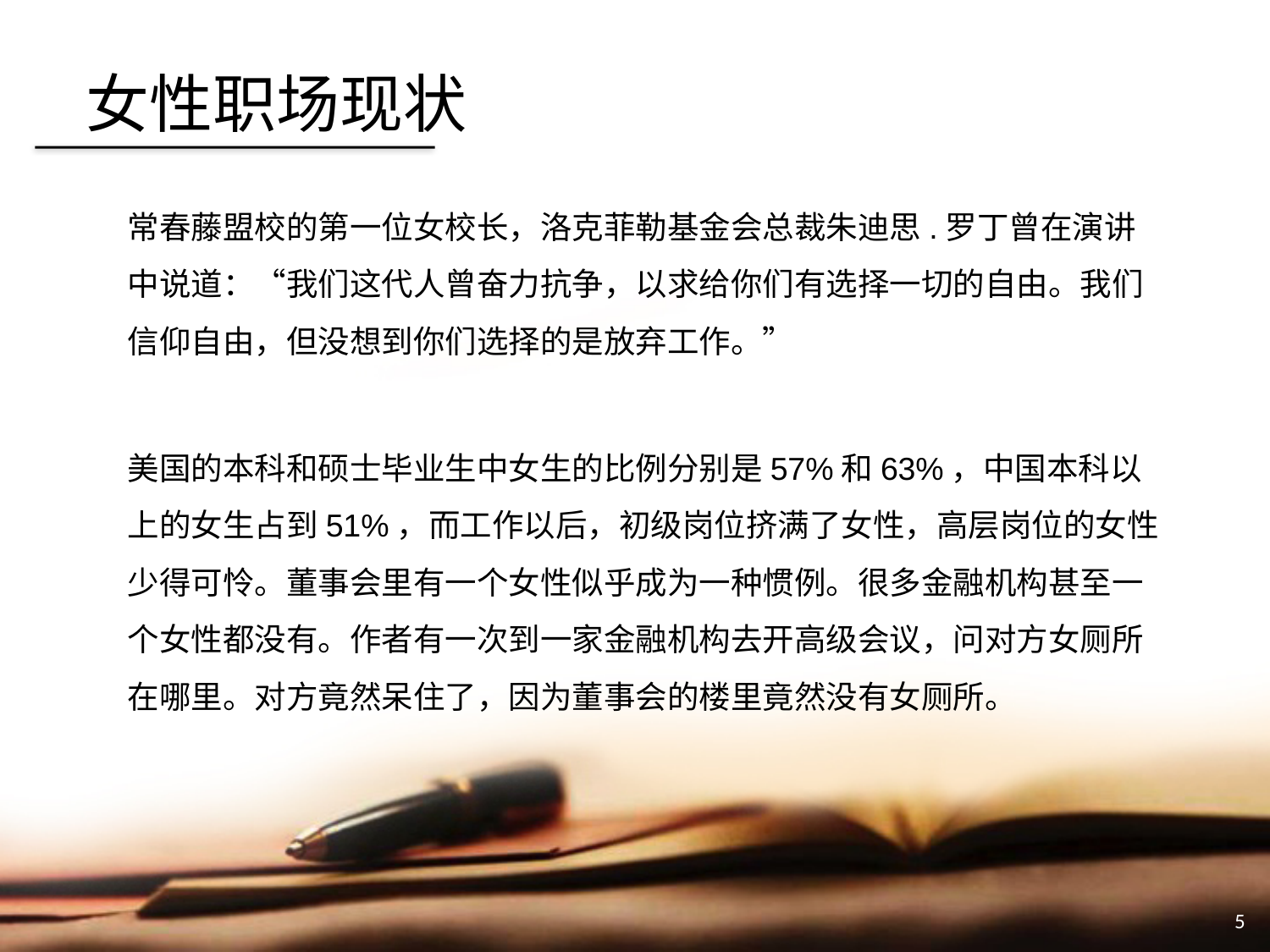

# 女性职场现状

常春藤盟校的第一位女校长，洛克菲勒基金会总裁朱迪思.罗丁曾在演讲中说道：“我们这代人曾奋力抗争，以求给你们有选择一切的自由。我们信仰自由，但没想到你们选择的是放弃工作。”

美国的本科和硕士毕业生中女生的比例分别是57%和63%，中国本科以上的女生占到51%，而工作以后，初级岗位挤满了女性，高层岗位的女性少得可怜。董事会里有一个女性似乎成为一种惯例。很多金融机构甚至一个女性都没有。作者有一次到一家金融机构去开高级会议，问对方女厕所在哪里。对方竟然呆住了，因为董事会的楼里竟然没有女厕所。